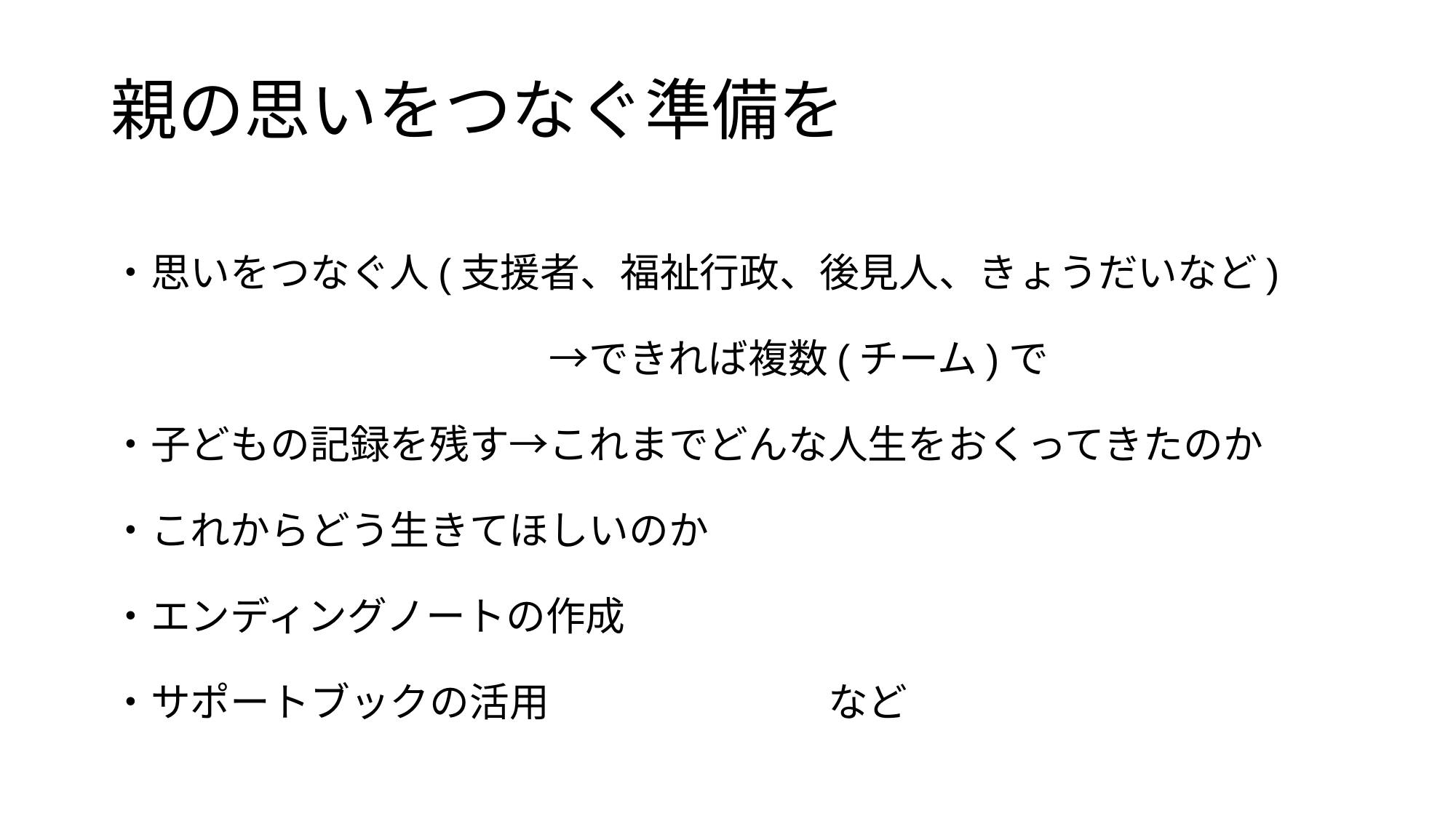

# 親の思いをつなぐ準備を
・思いをつなぐ人(支援者、福祉行政、後見人、きょうだいなど)
　　　　　　　　　　　→できれば複数(チーム)で
・子どもの記録を残す→これまでどんな人生をおくってきたのか
・これからどう生きてほしいのか
・エンディングノートの作成
・サポートブックの活用　　　　　　　など